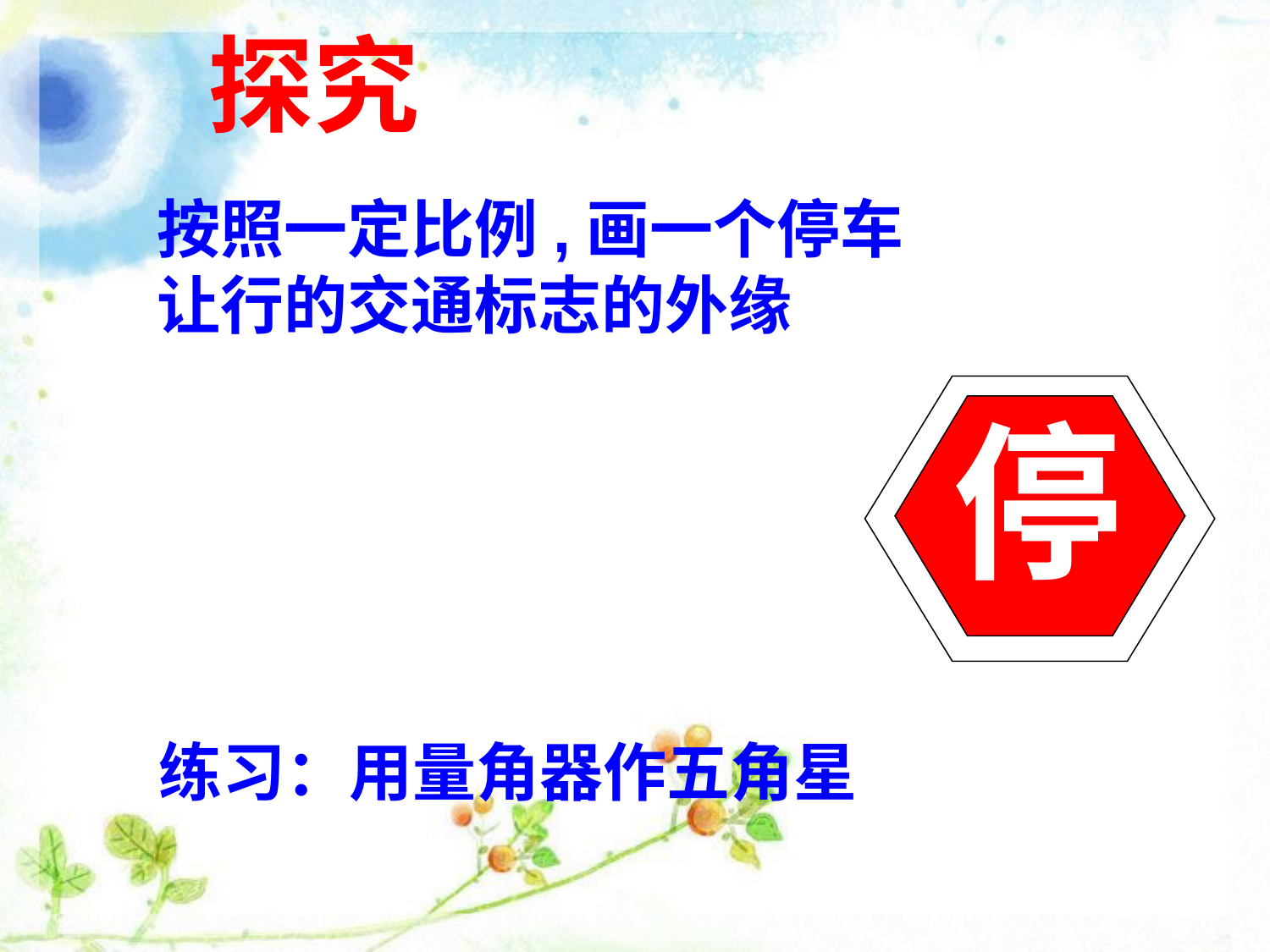

探究
按照一定比例,画一个停车
让行的交通标志的外缘

停

练习：用量角器作五角星